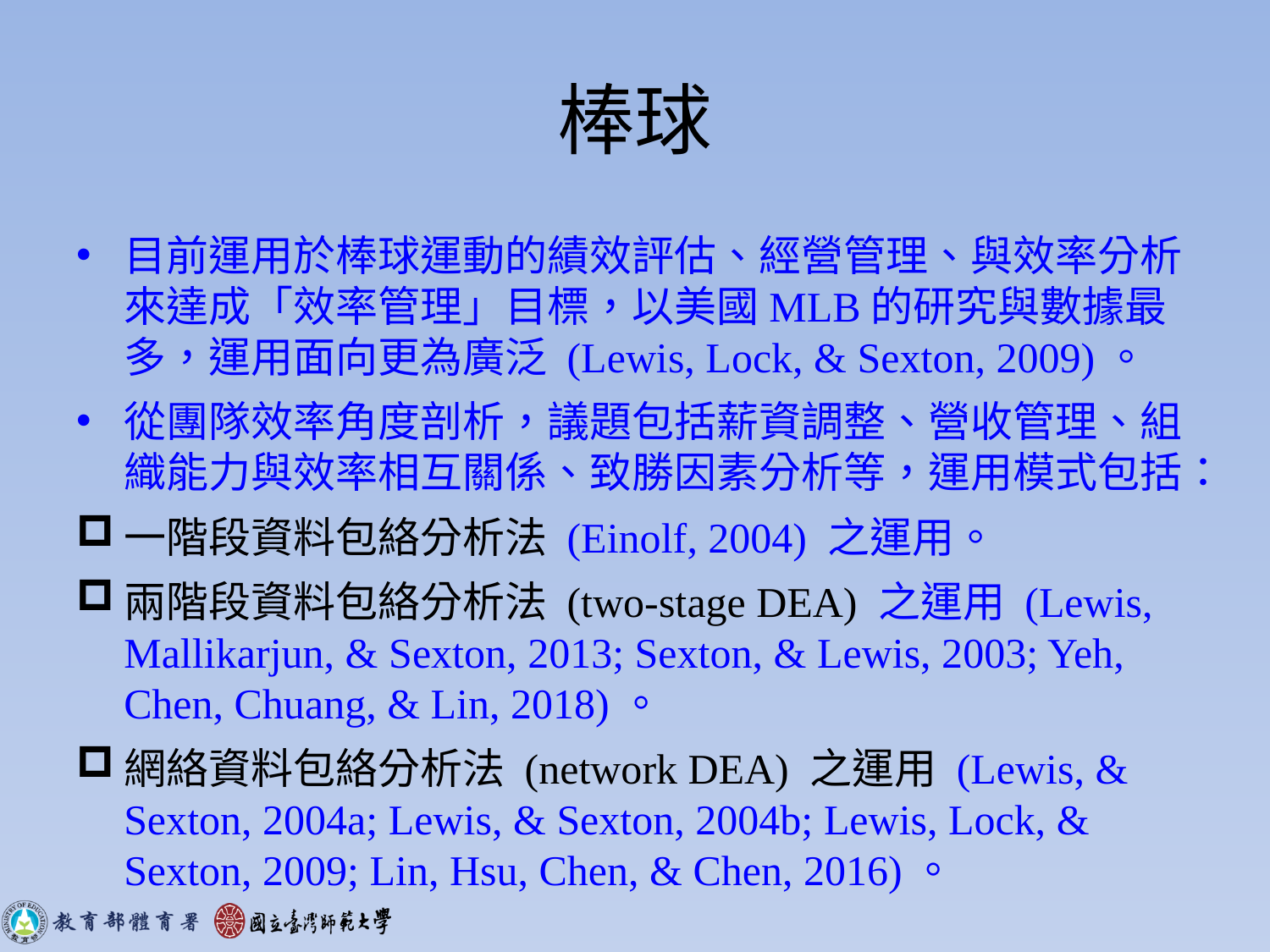

# 棒球
目前運用於棒球運動的績效評估、經營管理、與效率分析來達成「效率管理」目標，以美國MLB的研究與數據最多，運用面向更為廣泛 (Lewis, Lock, & Sexton, 2009)。
從團隊效率角度剖析，議題包括薪資調整、營收管理、組織能力與效率相互關係、致勝因素分析等，運用模式包括：
一階段資料包絡分析法 (Einolf, 2004) 之運用。
兩階段資料包絡分析法 (two-stage DEA) 之運用 (Lewis, Mallikarjun, & Sexton, 2013; Sexton, & Lewis, 2003; Yeh, Chen, Chuang, & Lin, 2018)。
網絡資料包絡分析法 (network DEA) 之運用 (Lewis, & Sexton, 2004a; Lewis, & Sexton, 2004b; Lewis, Lock, & Sexton, 2009; Lin, Hsu, Chen, & Chen, 2016)。